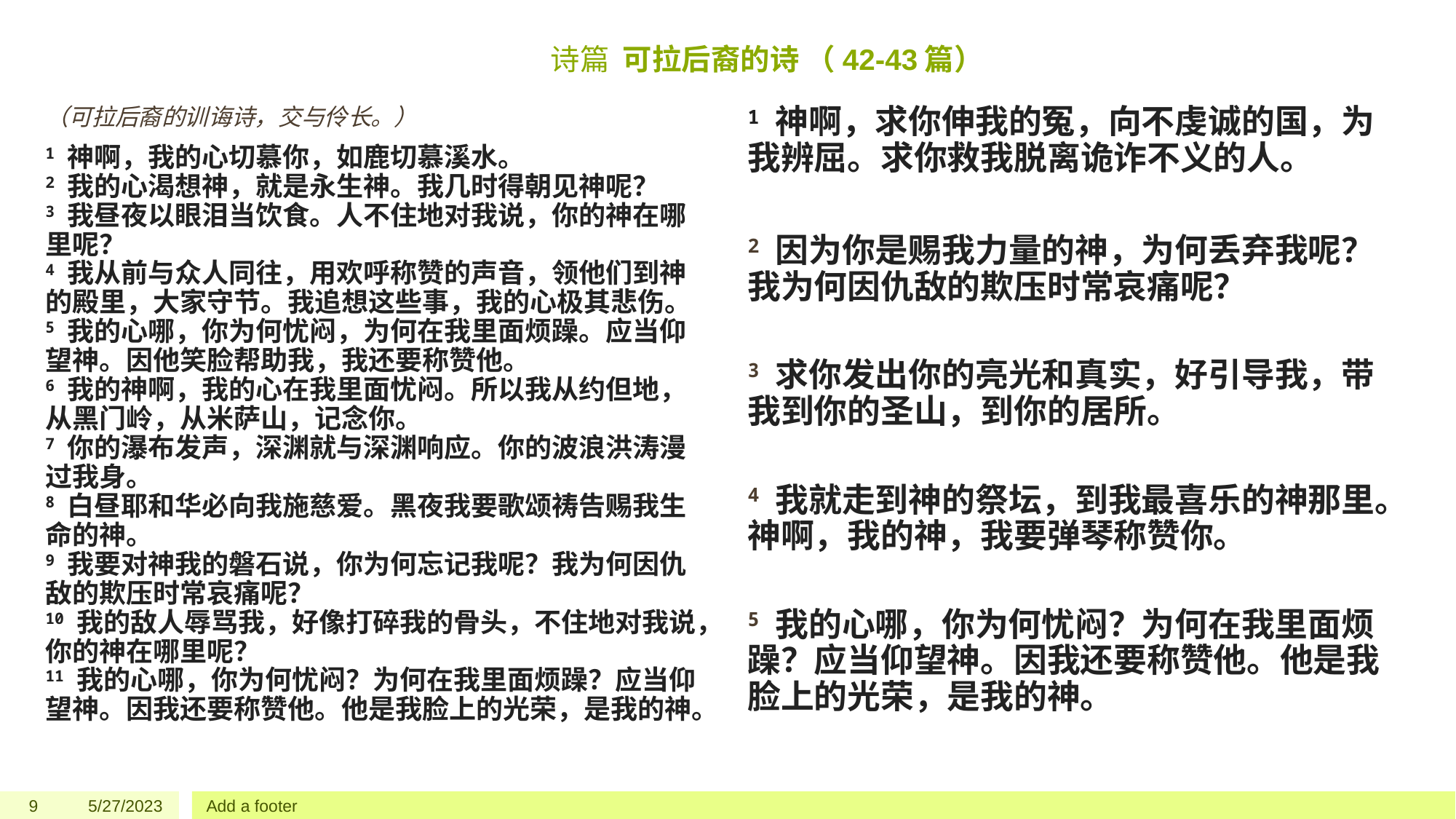

# 诗篇  可拉后裔的诗 （42-43篇）
（可拉后裔的训诲诗，交与伶长。）
1 神啊，我的心切慕你，如鹿切慕溪水。
2 我的心渴想神，就是永生神。我几时得朝见神呢？
3 我昼夜以眼泪当饮食。人不住地对我说，你的神在哪里呢？
4 我从前与众人同往，用欢呼称赞的声音，领他们到神的殿里，大家守节。我追想这些事，我的心极其悲伤。
5 我的心哪，你为何忧闷，为何在我里面烦躁。应当仰望神。因他笑脸帮助我，我还要称赞他。
6 我的神啊，我的心在我里面忧闷。所以我从约但地，从黑门岭，从米萨山，记念你。
7 你的瀑布发声，深渊就与深渊响应。你的波浪洪涛漫过我身。
8 白昼耶和华必向我施慈爱。黑夜我要歌颂祷告赐我生命的神。
9 我要对神我的磐石说，你为何忘记我呢？我为何因仇敌的欺压时常哀痛呢？
10 我的敌人辱骂我，好像打碎我的骨头，不住地对我说，你的神在哪里呢？
11 我的心哪，你为何忧闷？为何在我里面烦躁？应当仰望神。因我还要称赞他。他是我脸上的光荣，是我的神。

1 神啊，求你伸我的冤，向不虔诚的国，为我辨屈。求你救我脱离诡诈不义的人。
2 因为你是赐我力量的神，为何丢弃我呢？我为何因仇敌的欺压时常哀痛呢？
3 求你发出你的亮光和真实，好引导我，带我到你的圣山，到你的居所。
4 我就走到神的祭坛，到我最喜乐的神那里。神啊，我的神，我要弹琴称赞你。
5 我的心哪，你为何忧闷？为何在我里面烦躁？应当仰望神。因我还要称赞他。他是我脸上的光荣，是我的神。
9
5/27/2023
Add a footer